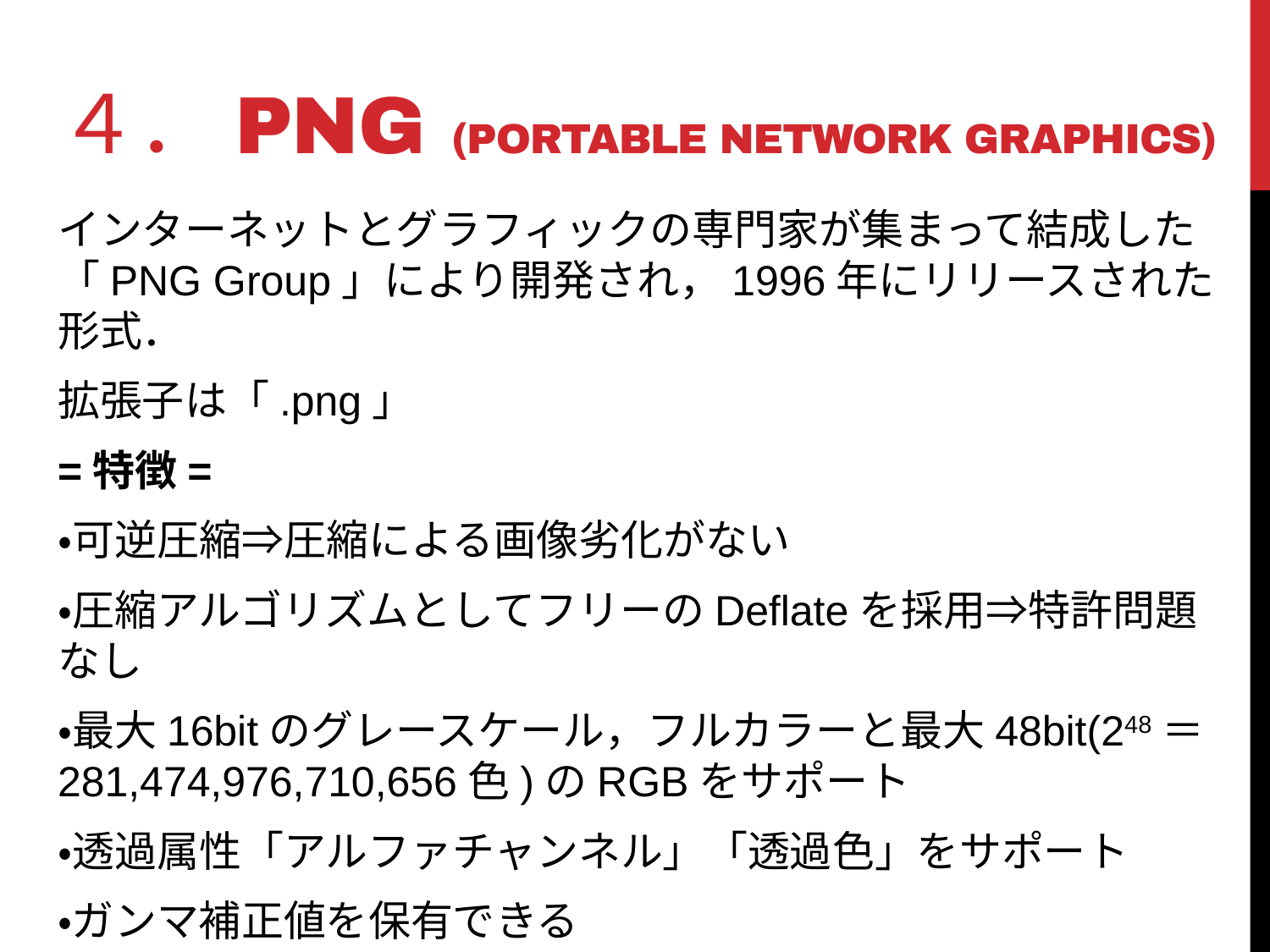

# ４．PNG (Portable network graphics)
インターネットとグラフィックの専門家が集まって結成した「PNG Group」により開発され，1996年にリリースされた形式．
拡張子は「.png」
=特徴=
・可逆圧縮⇒圧縮による画像劣化がない
・圧縮アルゴリズムとしてフリーのDeflateを採用⇒特許問題なし
・最大16bitのグレースケール，フルカラーと最大48bit(248＝281,474,976,710,656色)のRGBをサポート
・透過属性「アルファチャンネル」「透過色」をサポート
・ガンマ補正値を保有できる